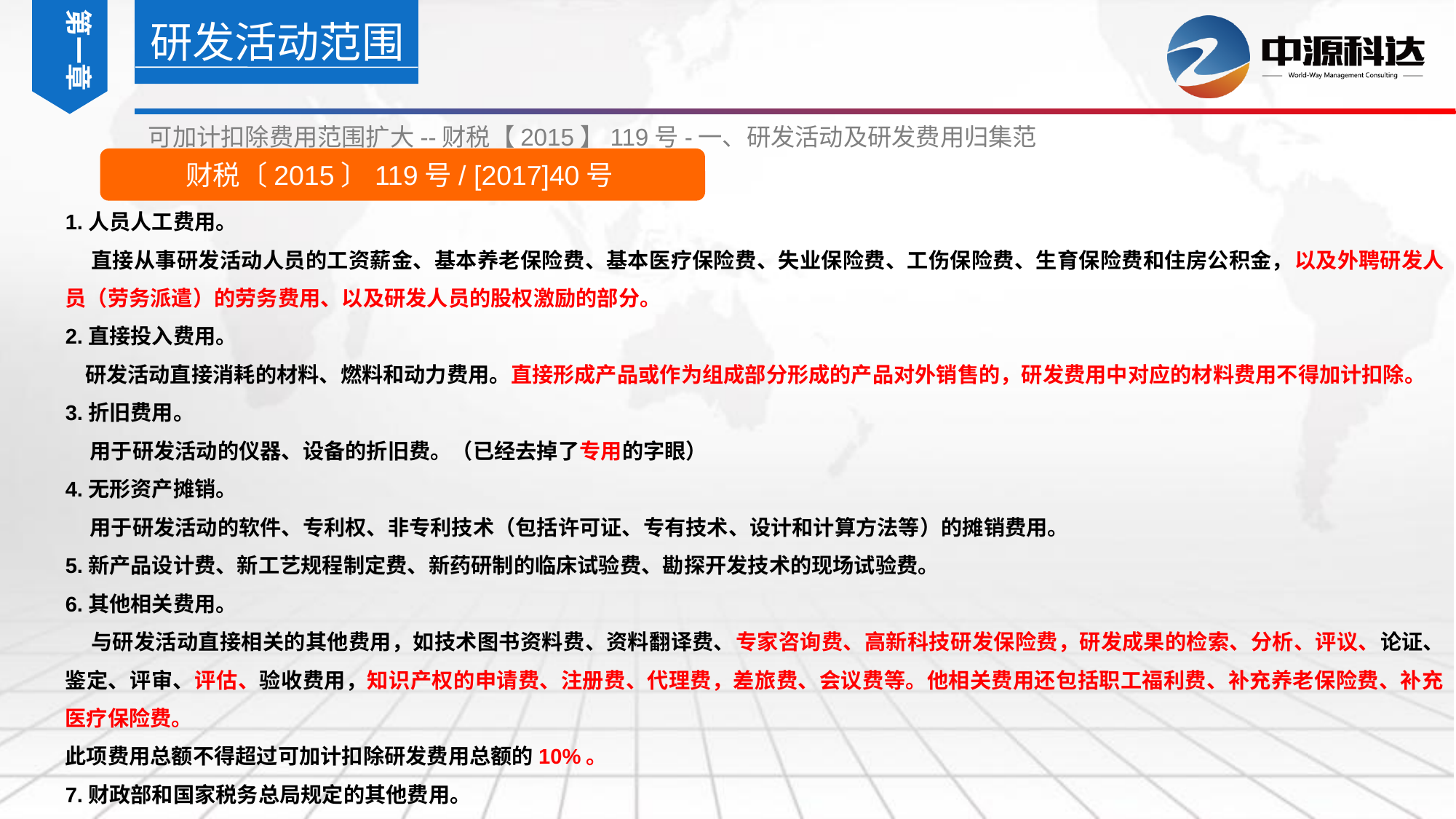

第一章
研发活动范围
可加计扣除费用范围扩大--财税【2015】119号-一、研发活动及研发费用归集范围
财税〔2015〕119号/ [2017]40号
1.人员人工费用。
    直接从事研发活动人员的工资薪金、基本养老保险费、基本医疗保险费、失业保险费、工伤保险费、生育保险费和住房公积金，以及外聘研发人员（劳务派遣）的劳务费用、以及研发人员的股权激励的部分。
2.直接投入费用。
   研发活动直接消耗的材料、燃料和动力费用。直接形成产品或作为组成部分形成的产品对外销售的，研发费用中对应的材料费用不得加计扣除。
3.折旧费用。
    用于研发活动的仪器、设备的折旧费。（已经去掉了专用的字眼）
4.无形资产摊销。
    用于研发活动的软件、专利权、非专利技术（包括许可证、专有技术、设计和计算方法等）的摊销费用。
5.新产品设计费、新工艺规程制定费、新药研制的临床试验费、勘探开发技术的现场试验费。
6.其他相关费用。
    与研发活动直接相关的其他费用，如技术图书资料费、资料翻译费、专家咨询费、高新科技研发保险费，研发成果的检索、分析、评议、论证、鉴定、评审、评估、验收费用，知识产权的申请费、注册费、代理费，差旅费、会议费等。他相关费用还包括职工福利费、补充养老保险费、补充医疗保险费。
此项费用总额不得超过可加计扣除研发费用总额的10%。
7.财政部和国家税务总局规定的其他费用。